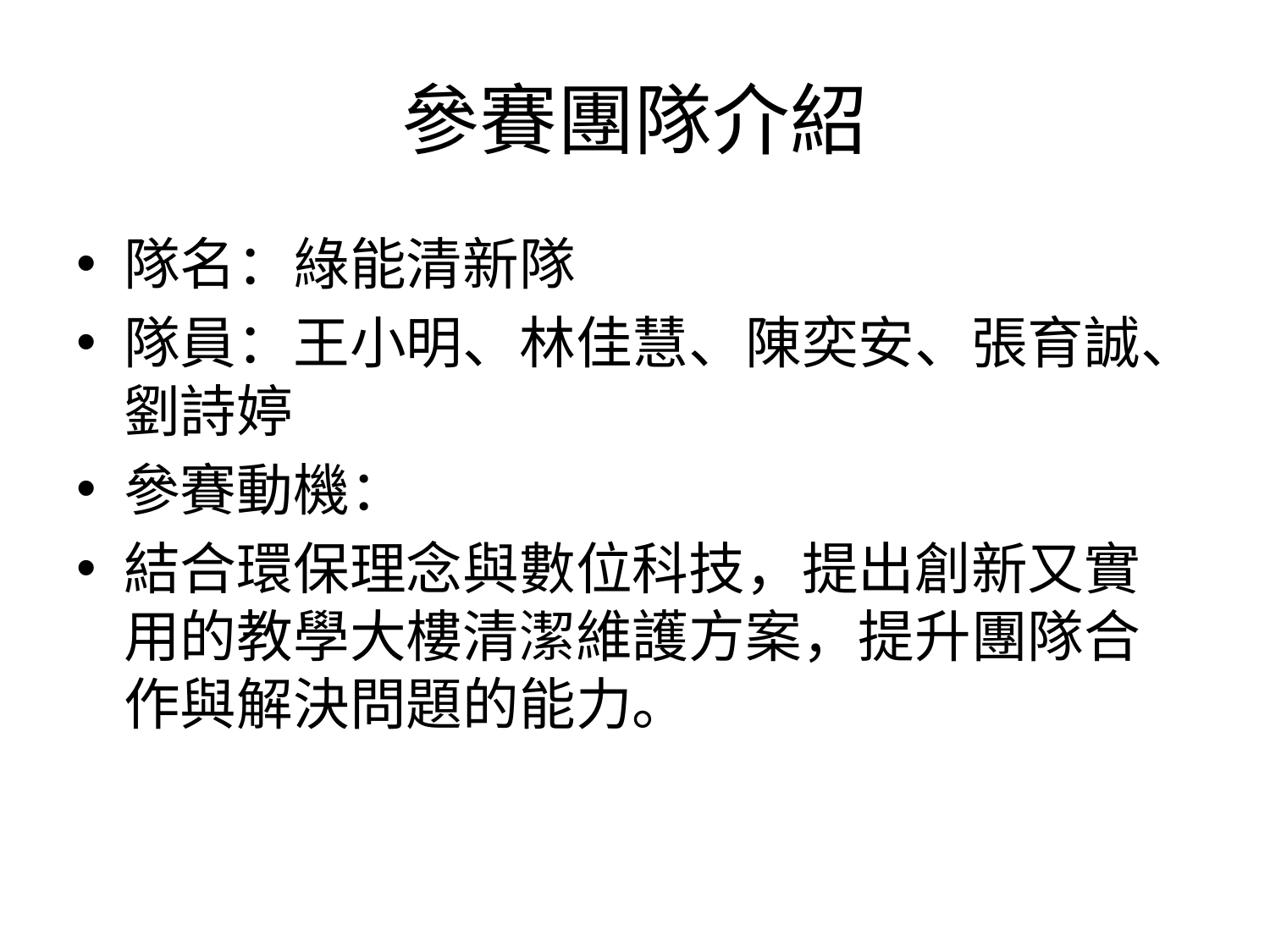

# 參賽團隊介紹
隊名：綠能清新隊
隊員：王小明、林佳慧、陳奕安、張育誠、劉詩婷
參賽動機：
結合環保理念與數位科技，提出創新又實用的教學大樓清潔維護方案，提升團隊合作與解決問題的能力。